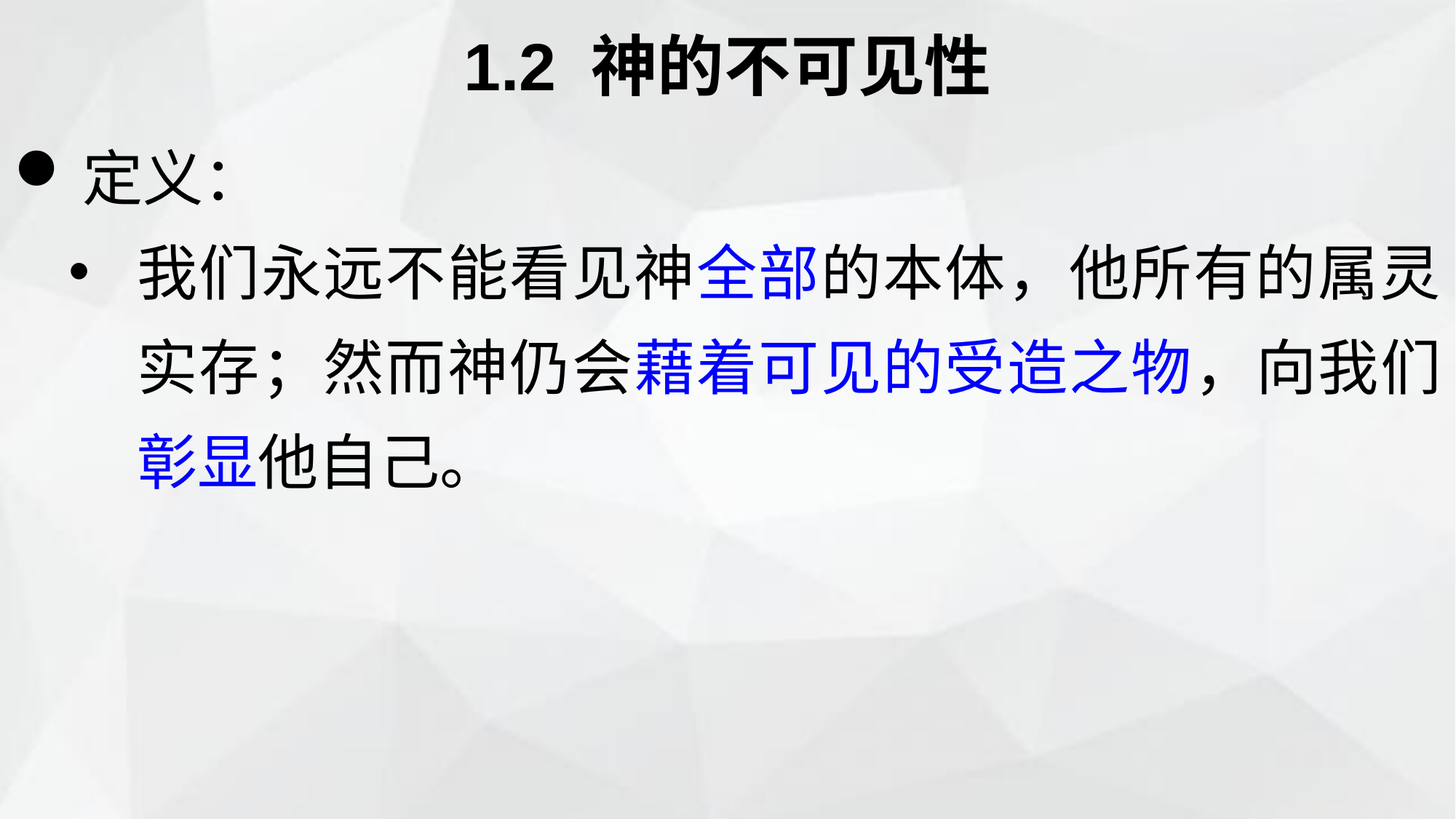

1.2 神的不可见性
定义：
我们永远不能看见神全部的本体，他所有的属灵实存；然而神仍会藉着可见的受造之物，向我们彰显他自己。

14